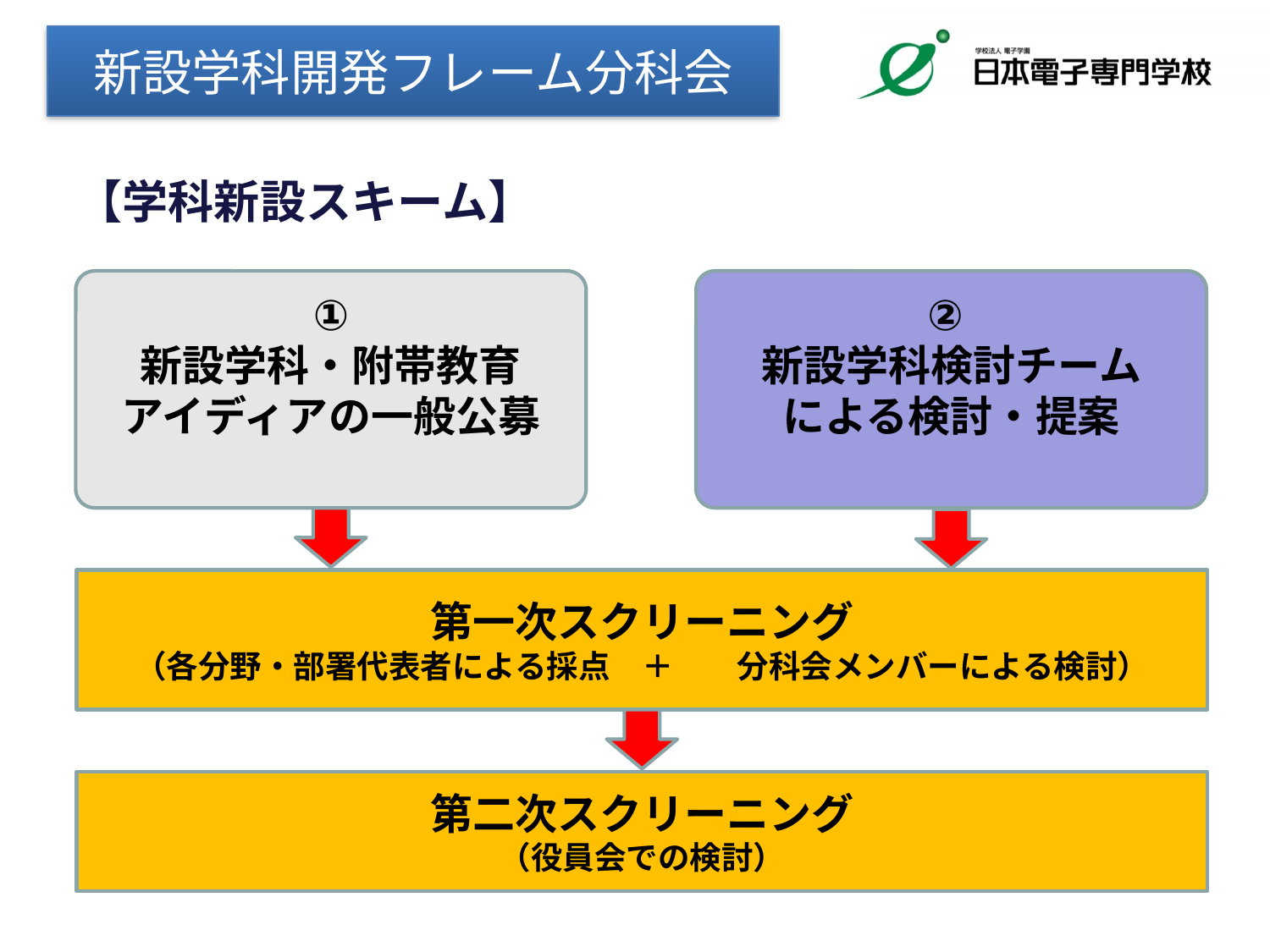

新設学科開発フレーム分科会
【学科新設スキーム】

①
新設学科・附帯教育
アイディアの一般公募

②
新設学科検討チーム
による検討・提案

第一次スクリーニング
（各分野・部署代表者による採点　＋　　分科会メンバーによる検討）

第二次スクリーニング
（役員会での検討）